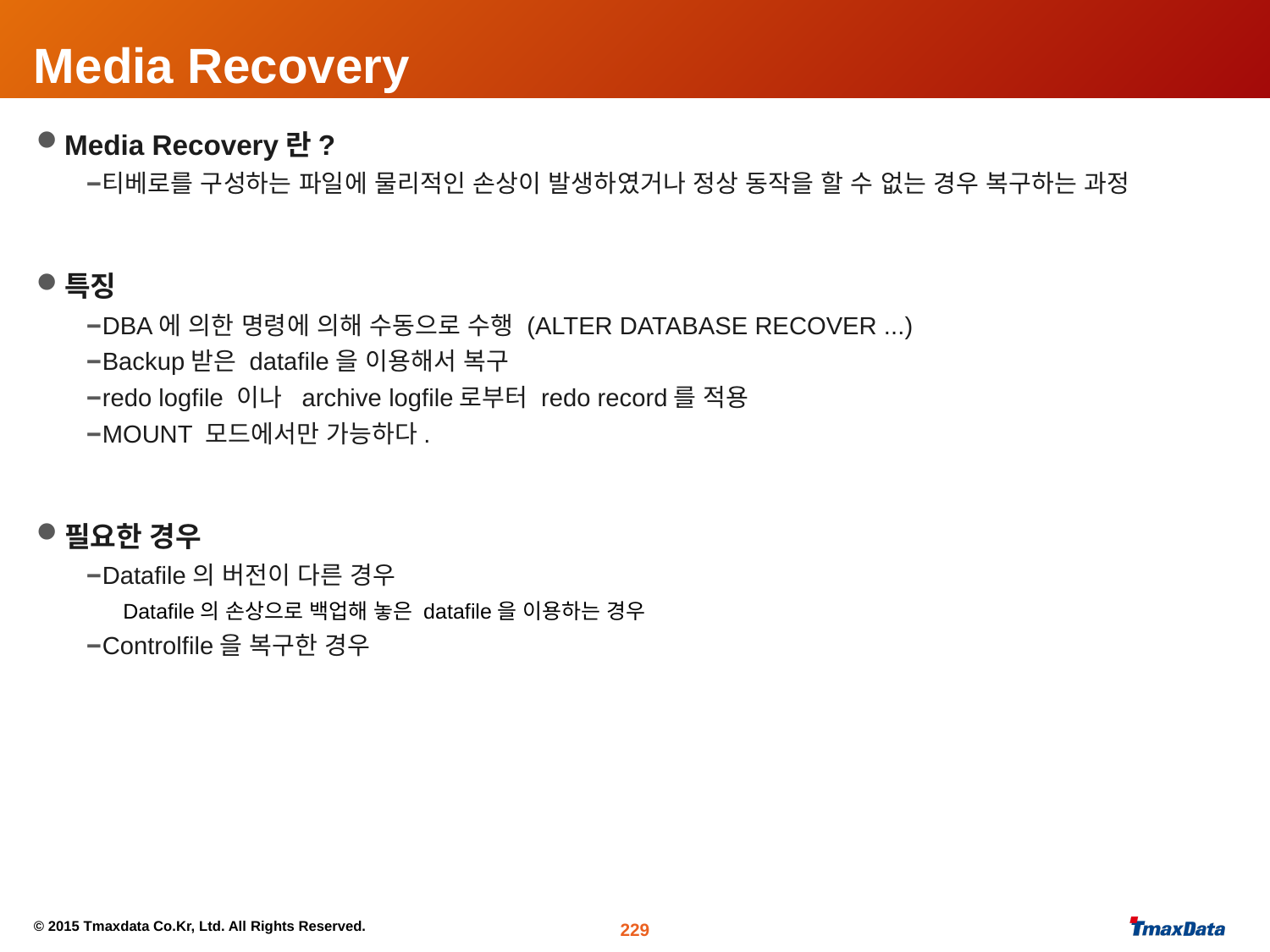

# Media Recovery
Media Recovery란?
티베로를 구성하는 파일에 물리적인 손상이 발생하였거나 정상 동작을 할 수 없는 경우 복구하는 과정

특징
DBA에 의한 명령에 의해 수동으로 수행 (ALTER DATABASE RECOVER ...)
Backup받은 datafile을 이용해서 복구
redo logfile 이나  archive logfile로부터 redo record를 적용
MOUNT 모드에서만 가능하다.

필요한 경우
Datafile의 버전이 다른 경우
Datafile의 손상으로 백업해 놓은 datafile을 이용하는 경우
Controlfile을 복구한 경우